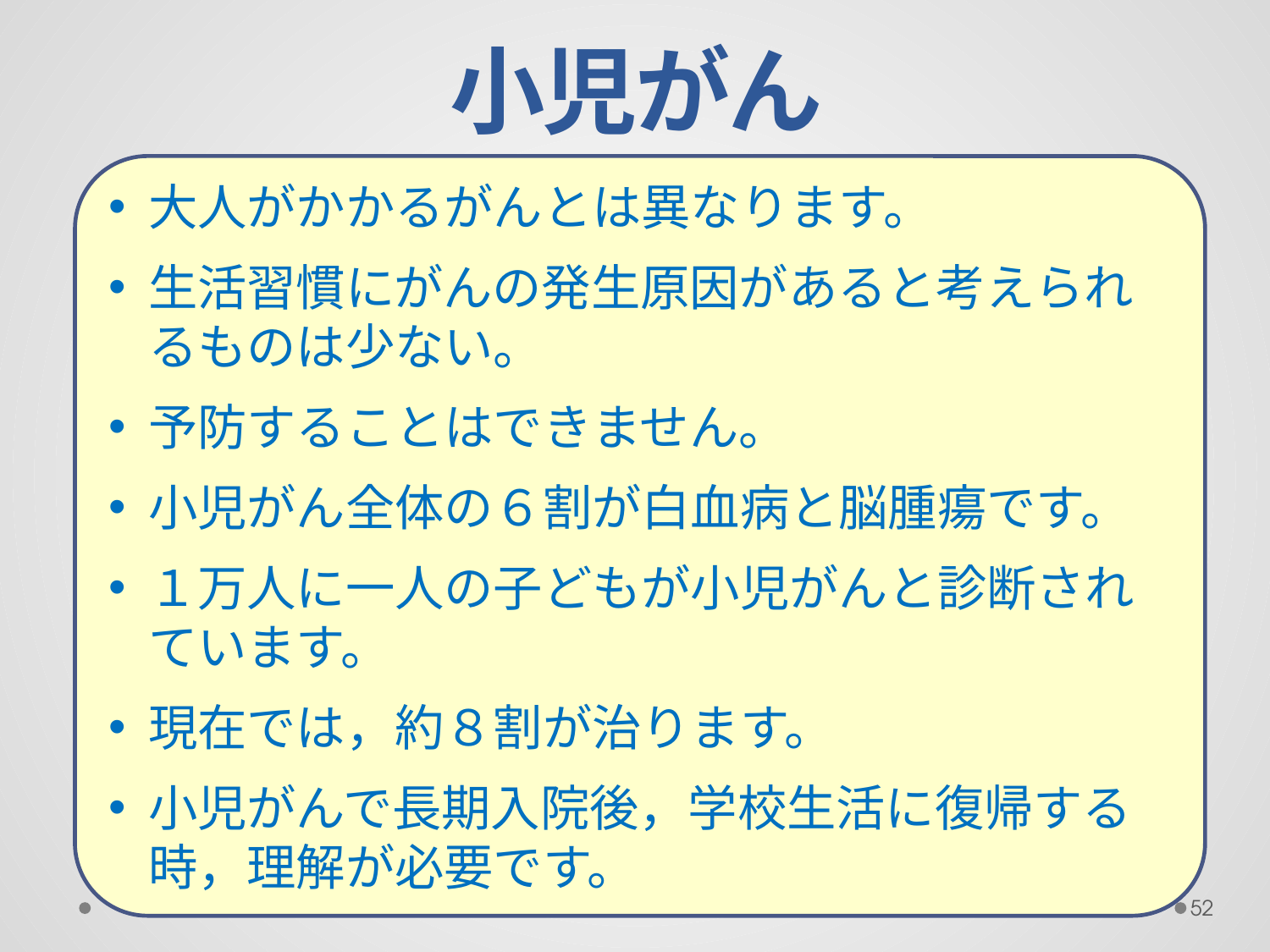

# 小児がん
大人がかかるがんとは異なります。
生活習慣にがんの発生原因があると考えられるものは少ない。
予防することはできません。
小児がん全体の６割が白血病と脳腫瘍です。
１万人に一人の子どもが小児がんと診断されています。
現在では，約８割が治ります。
小児がんで長期入院後，学校生活に復帰する時，理解が必要です。
52